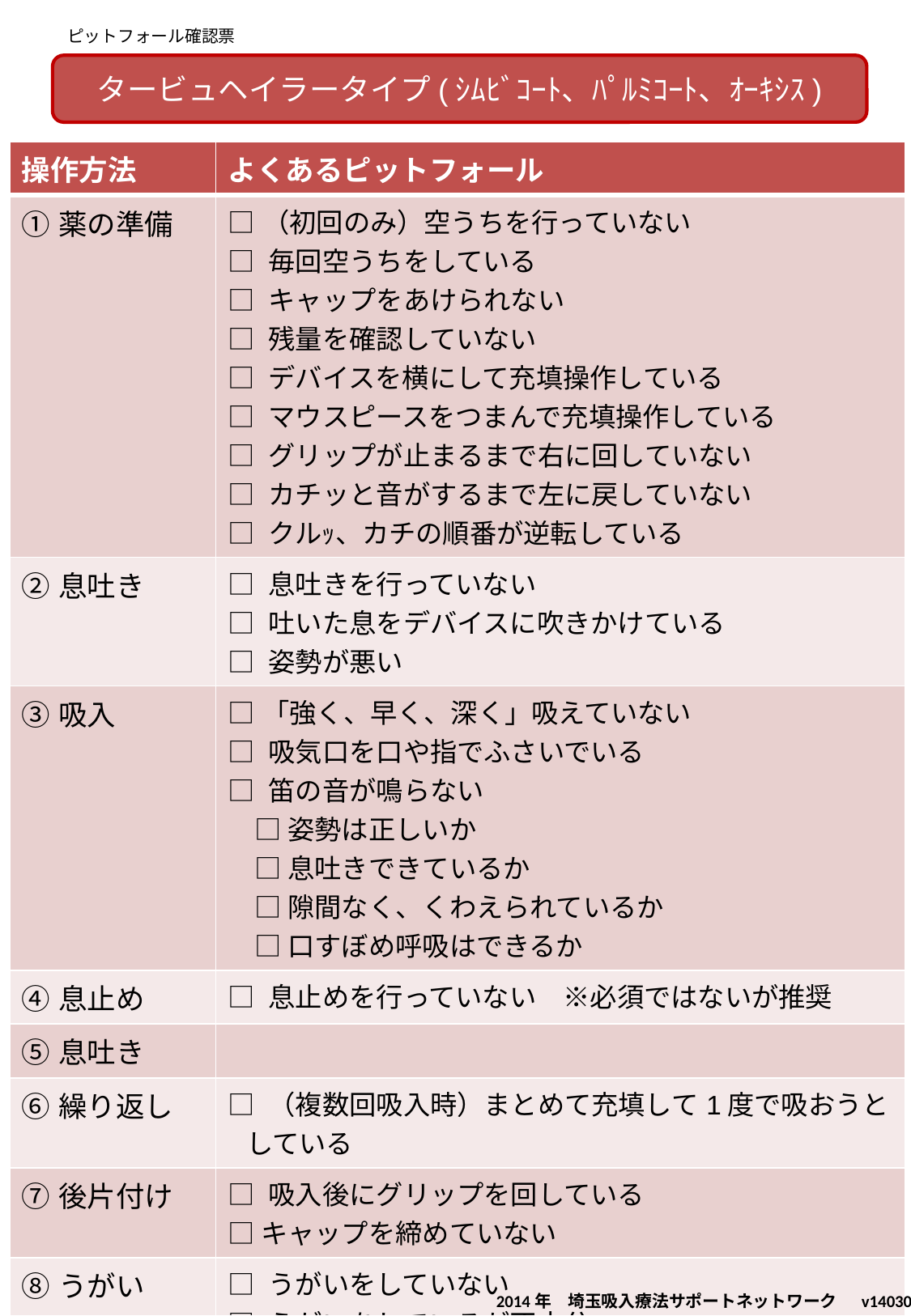

ピットフォール確認票
タービュヘイラータイプ(ｼﾑﾋﾞｺｰﾄ、ﾊﾟﾙﾐｺｰﾄ、ｵｰｷｼｽ)
| 操作方法 | よくあるピットフォール |
| --- | --- |
| ①薬の準備 | □（初回のみ）空うちを行っていない □ 毎回空うちをしている □ キャップをあけられない □ 残量を確認していない □ デバイスを横にして充填操作している □ マウスピースをつまんで充填操作している □ グリップが止まるまで右に回していない □ カチッと音がするまで左に戻していない □ クルｯ、カチの順番が逆転している |
| ②息吐き | □ 息吐きを行っていない □ 吐いた息をデバイスに吹きかけている □ 姿勢が悪い |
| ③吸入 | □「強く、早く、深く」吸えていない □ 吸気口を口や指でふさいでいる □ 笛の音が鳴らない 　□ 姿勢は正しいか 　□ 息吐きできているか 　□ 隙間なく、くわえられているか 　□ 口すぼめ呼吸はできるか |
| ④息止め | □ 息止めを行っていない　※必須ではないが推奨 |
| ⑤息吐き |  |
| ⑥繰り返し | □ （複数回吸入時）まとめて充填して1度で吸おうと している |
| ⑦後片付け | □ 吸入後にグリップを回している □ キャップを締めていない |
| ⑧うがい | □ うがいをしていない □ うがいをしているが不十分 |
| その他 | □ 吸った感覚が無いことが不安 □ 振ると音 (乾燥剤の音)がするので薬が残っていると 　 思っている |
2014年　埼玉吸入療法サポートネットワーク 　v140303